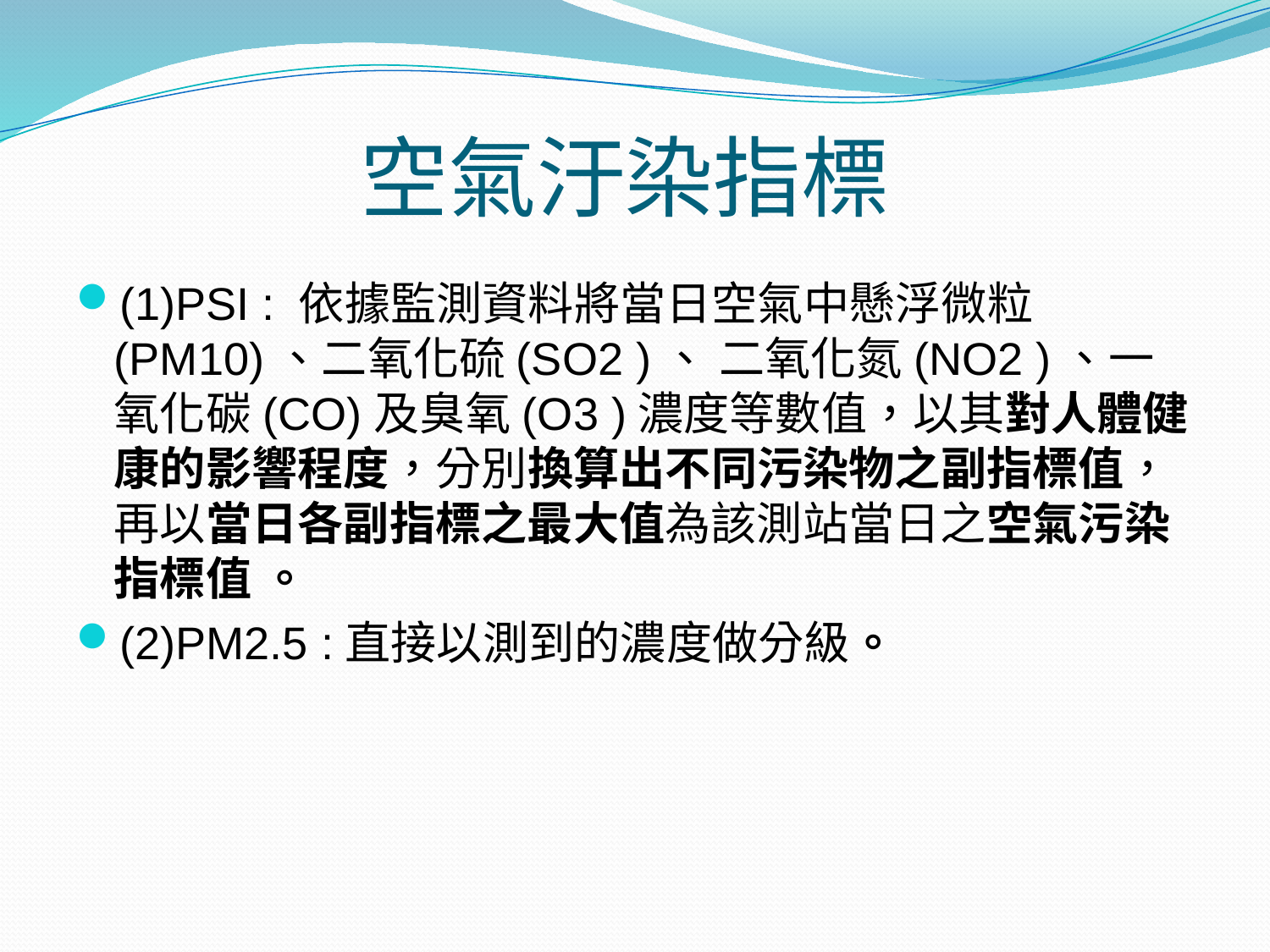

# 空氣汙染指標
(1)PSI : 依據監測資料將當日空氣中懸浮微粒(PM10)、二氧化硫(SO2 )、 二氧化氮(NO2 )、一氧化碳(CO)及臭氧(O3 )濃度等數值，以其對人體健康的影響程度，分別換算出不同污染物之副指標值， 再以當日各副指標之最大值為該測站當日之空氣污染指標值 。
(2)PM2.5 :直接以測到的濃度做分級。